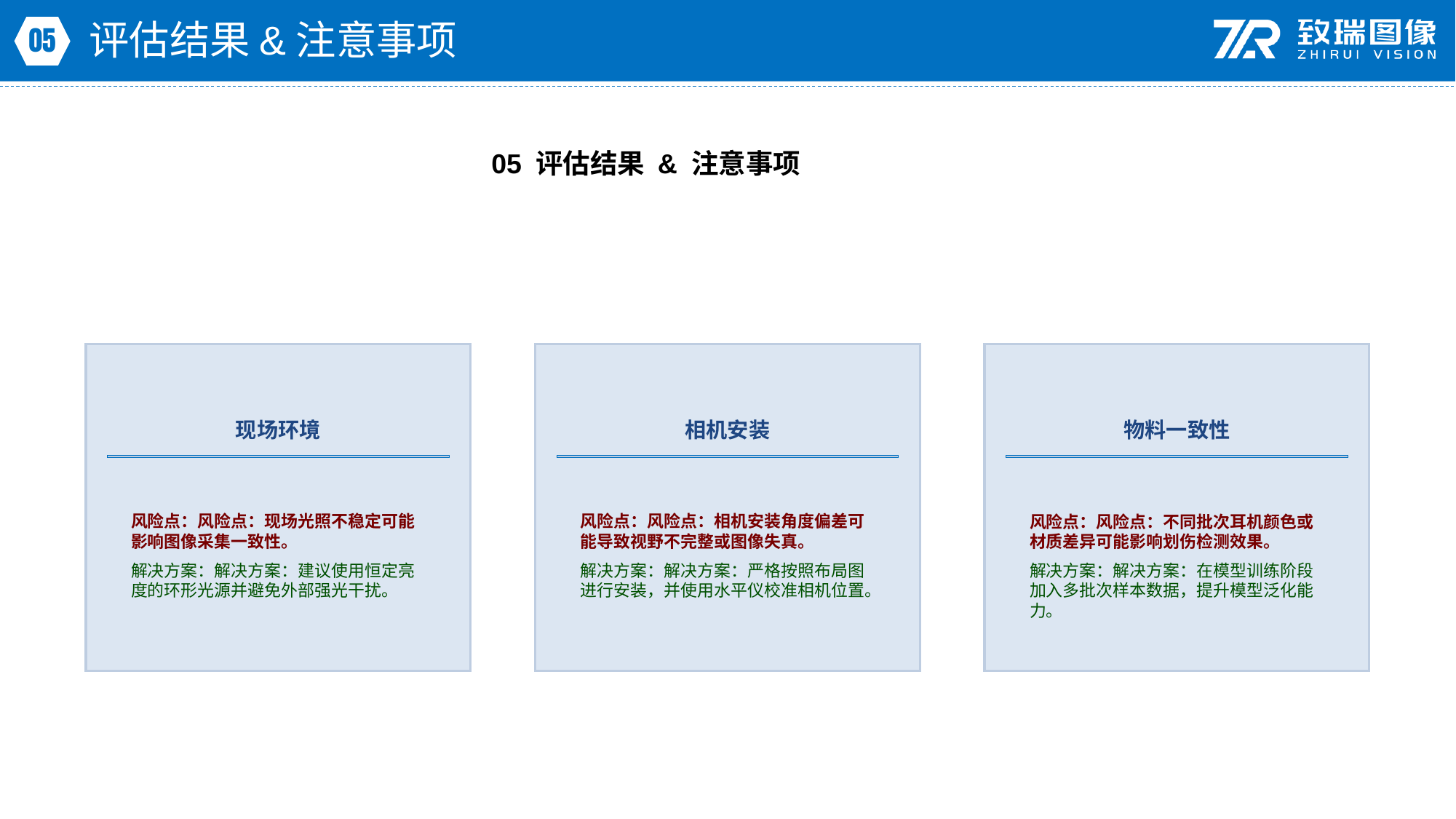

评估结果&注意事项
05

05 评估结果 & 注意事项

现场环境

相机安装

物料一致性

风险点：风险点：现场光照不稳定可能影响图像采集一致性。
解决方案：解决方案：建议使用恒定亮度的环形光源并避免外部强光干扰。

风险点：风险点：相机安装角度偏差可能导致视野不完整或图像失真。
解决方案：解决方案：严格按照布局图进行安装，并使用水平仪校准相机位置。

风险点：风险点：不同批次耳机颜色或材质差异可能影响划伤检测效果。
解决方案：解决方案：在模型训练阶段加入多批次样本数据，提升模型泛化能力。